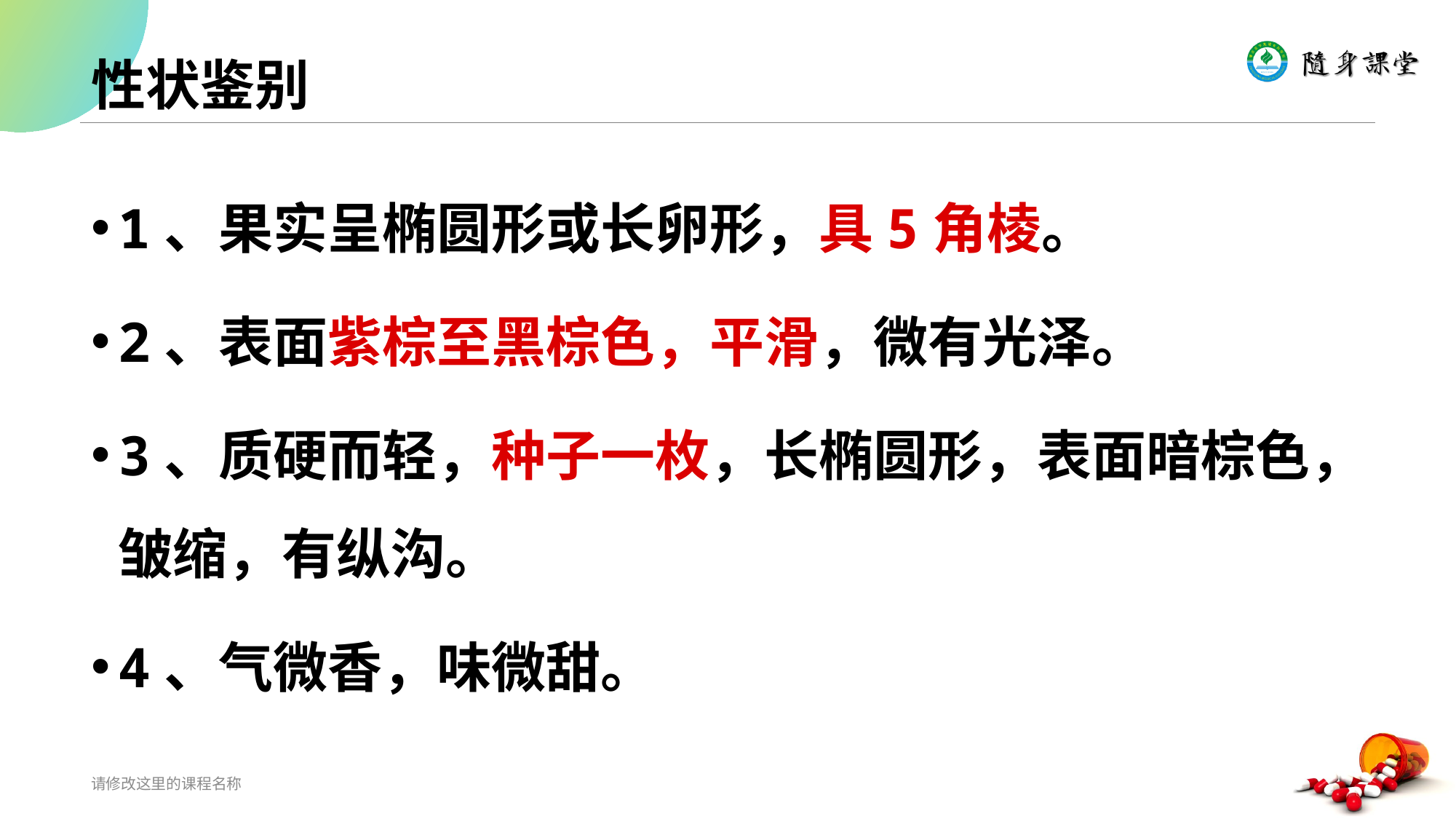

# 性状鉴别
1、果实呈椭圆形或长卵形，具5角棱。
2、表面紫棕至黑棕色，平滑，微有光泽。
3、质硬而轻，种子一枚，长椭圆形，表面暗棕色，皱缩，有纵沟。
4、气微香，味微甜。
请修改这里的课程名称
12